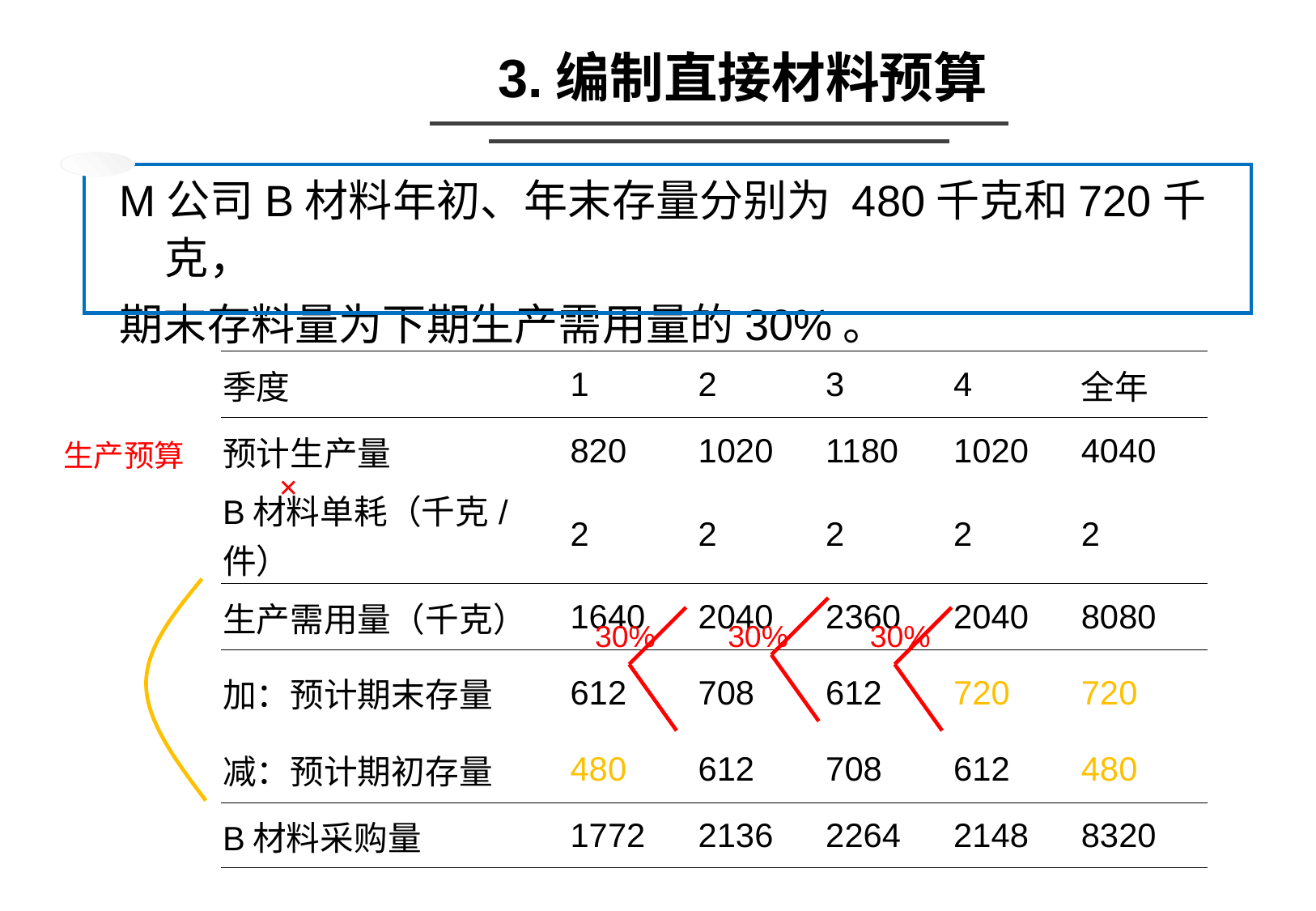

3.编制直接材料预算

M公司B材料年初、年末存量分别为 480千克和720千克，
期末存料量为下期生产需用量的30%。
| 季度 | 1 | 2 | 3 | 4 | 全年 |
| --- | --- | --- | --- | --- | --- |
| 预计生产量 | 820 | 1020 | 1180 | 1020 | 4040 |
| B材料单耗（千克/件） | 2 | 2 | 2 | 2 | 2 |
| 生产需用量（千克） | 1640 | 2040 | 2360 | 2040 | 8080 |
| 加：预计期末存量 | 612 | 708 | 612 | 720 | 720 |
| 减：预计期初存量 | 480 | 612 | 708 | 612 | 480 |
| B材料采购量 | 1772 | 2136 | 2264 | 2148 | 8320 |
生产预算
×

30%
30%
30%